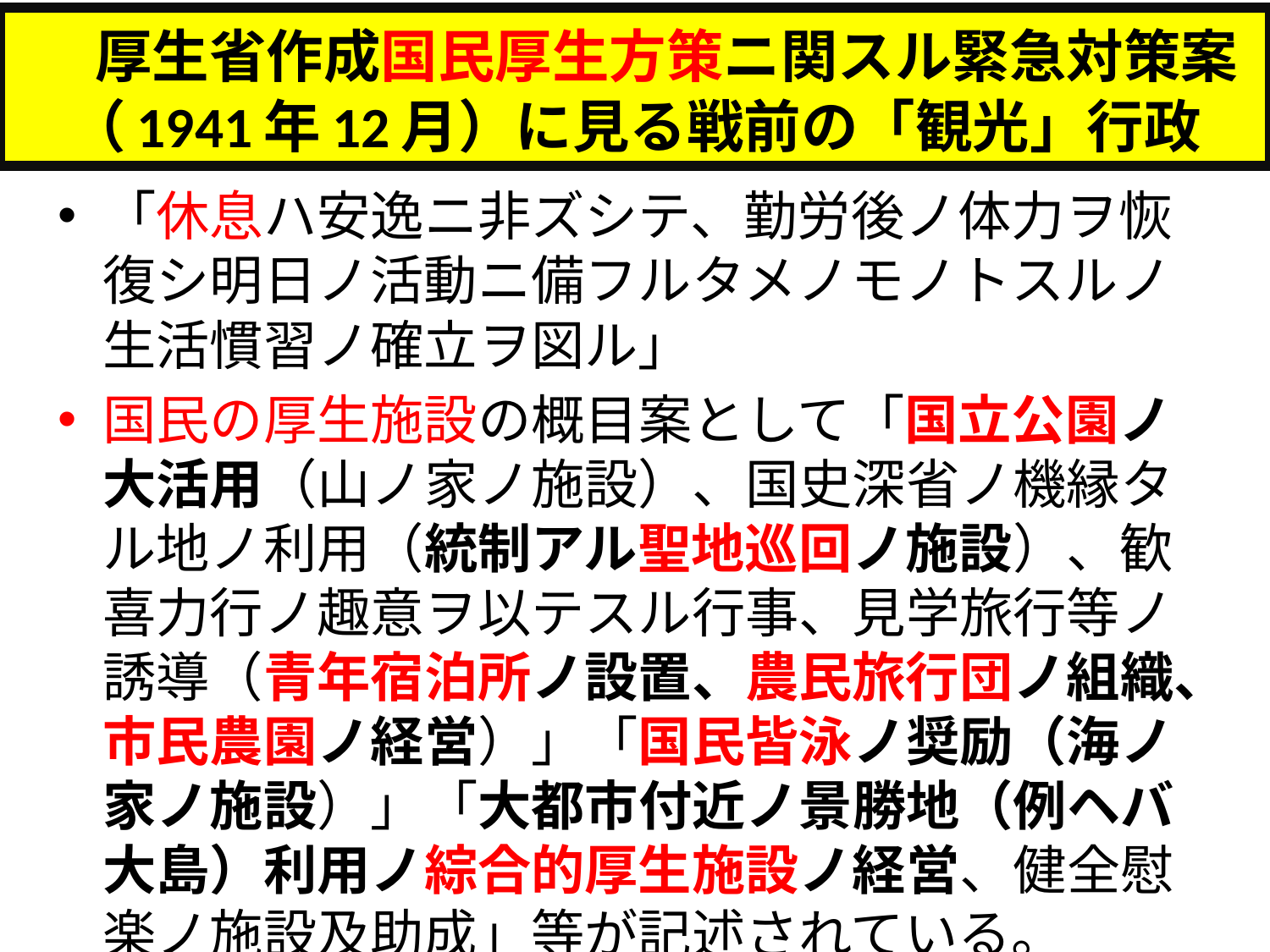

# 厚生省作成国民厚生方策ニ関スル緊急対策案（1941年12月）に見る戦前の「観光」行政
「休息ハ安逸ニ非ズシテ、勤労後ノ体力ヲ恢復シ明日ノ活動ニ備フルタメノモノトスルノ生活慣習ノ確立ヲ図ル」
国民の厚生施設の概目案として「国立公園ノ大活用（山ノ家ノ施設）、国史深省ノ機縁タル地ノ利用（統制アル聖地巡回ノ施設）、歓喜力行ノ趣意ヲ以テスル行事、見学旅行等ノ誘導（青年宿泊所ノ設置、農民旅行団ノ組織、市民農園ノ経営）」「国民皆泳ノ奨励（海ノ家ノ施設）」「大都市付近ノ景勝地（例ヘバ大島）利用ノ綜合的厚生施設ノ経営、健全慰楽ノ施設及助成」等が記述されている。